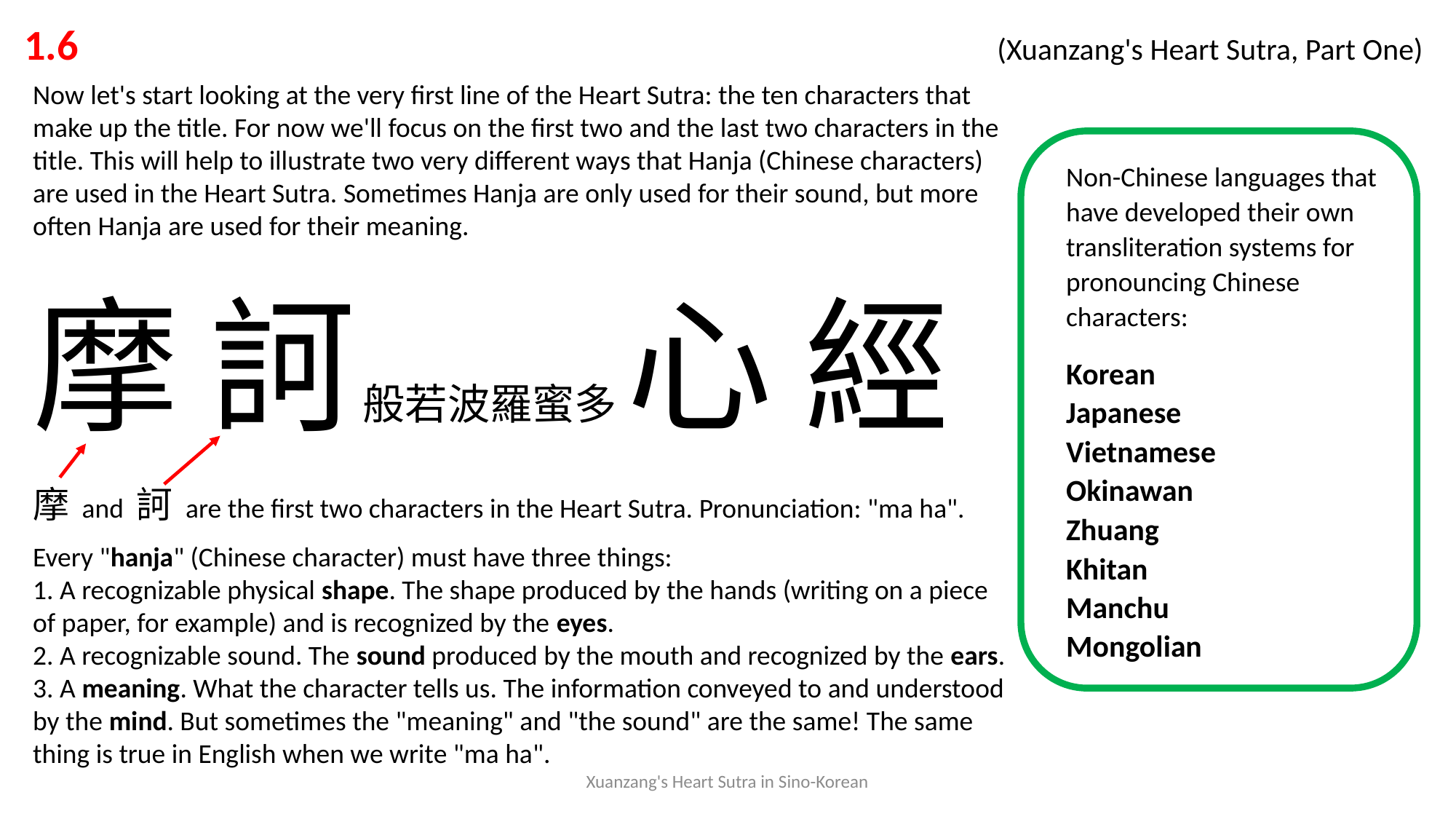

1.6  			  			                                 (Xuanzang's Heart Sutra, Part One)
Now let's start looking at the very first line of the Heart Sutra: the ten characters that make up the title. For now we'll focus on the first two and the last two characters in the title. This will help to illustrate two very different ways that Hanja (Chinese characters) are used in the Heart Sutra. Sometimes Hanja are only used for their sound, but more often Hanja are used for their meaning.

摩 訶 般若波羅蜜多 心 經

摩 and 訶 are the first two characters in the Heart Sutra. Pronunciation: "ma ha".

Every "hanja" (Chinese character) must have three things:
1. A recognizable physical shape. The shape produced by the hands (writing on a piece of paper, for example) and is recognized by the eyes.
2. A recognizable sound. The sound produced by the mouth and recognized by the ears.
3. A meaning. What the character tells us. The information conveyed to and understood by the mind. But sometimes the "meaning" and "the sound" are the same! The same thing is true in English when we write "ma ha".

Non-Chinese languages that have developed their own transliteration systems for pronouncing Chinese characters:

Korean
Japanese
Vietnamese
Okinawan
Zhuang
Khitan
Manchu
Mongolian
Xuanzang's Heart Sutra in Sino-Korean